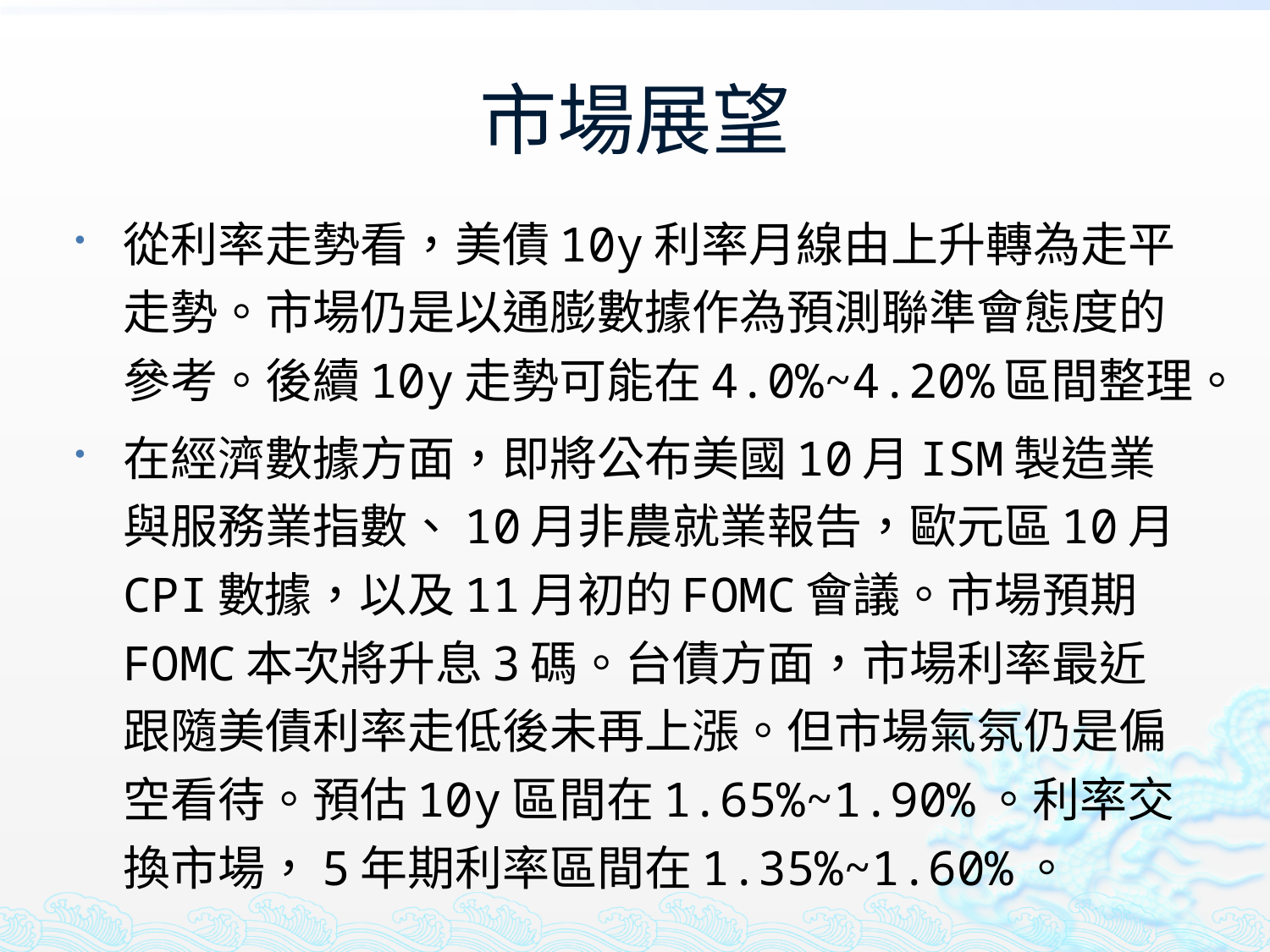

# 市場展望
從利率走勢看，美債10y利率月線由上升轉為走平走勢。市場仍是以通膨數據作為預測聯準會態度的參考。後續10y走勢可能在4.0%~4.20%區間整理。
在經濟數據方面，即將公布美國10月ISM製造業與服務業指數、10月非農就業報告，歐元區10月CPI數據，以及11月初的FOMC會議。市場預期FOMC本次將升息3碼。台債方面，市場利率最近跟隨美債利率走低後未再上漲。但市場氣氛仍是偏空看待。預估10y區間在1.65%~1.90%。利率交換市場，5年期利率區間在1.35%~1.60%。